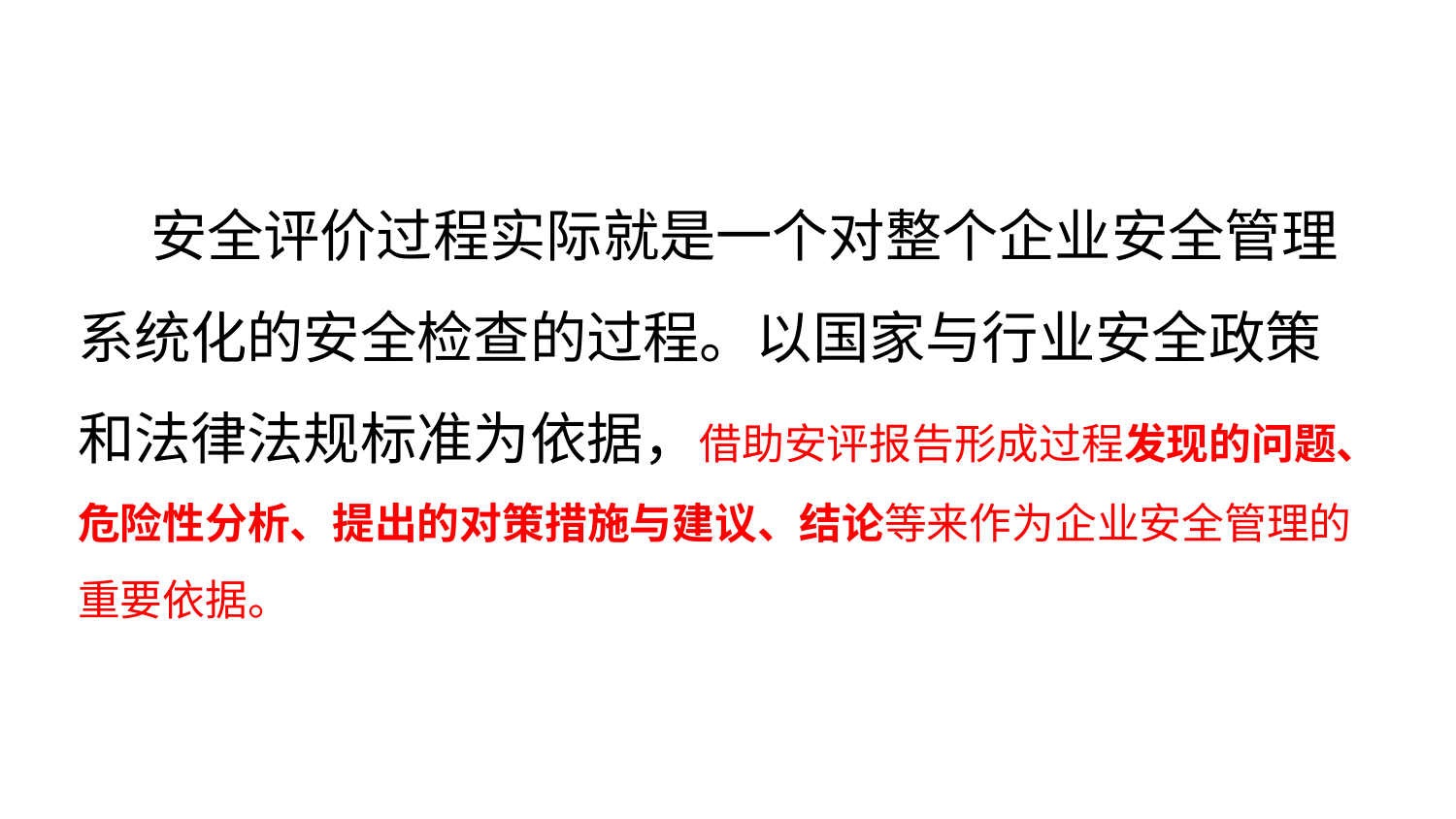

#
安全评价过程实际就是一个对整个企业安全管理系统化的安全检查的过程。以国家与行业安全政策和法律法规标准为依据，借助安评报告形成过程发现的问题、危险性分析、提出的对策措施与建议、结论等来作为企业安全管理的重要依据。